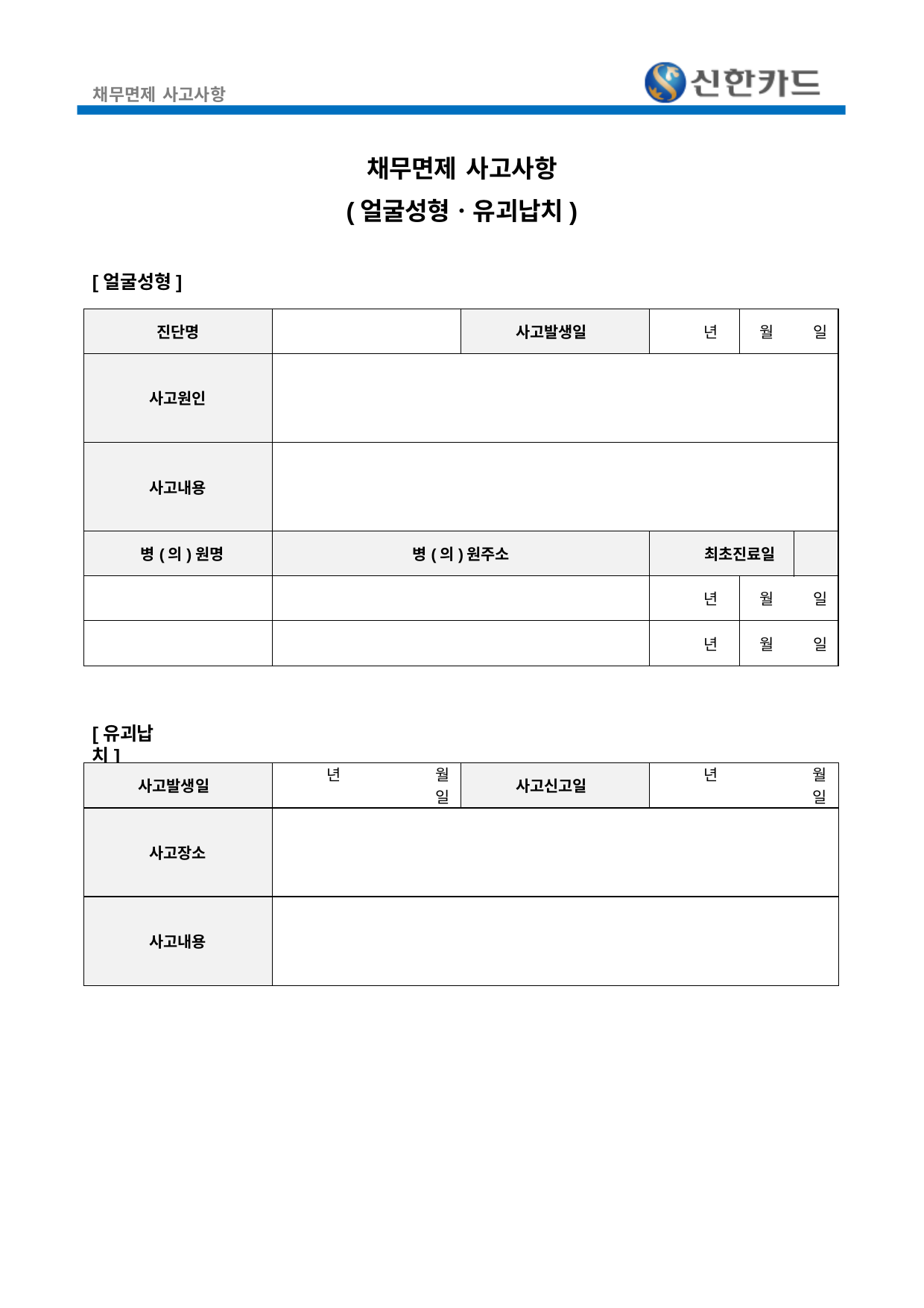

채무면제 사고사항

채무면제 사고사항
(얼굴성형ㆍ유괴납치)

[얼굴성형]
| 진단명 |  | 사고발생일 | 년 | 월 | 일 |
| --- | --- | --- | --- | --- | --- |
| 사고원인 |  |  |  |  |  |
| 사고내용 |  |  |  |  |  |
| 병(의)원명 | 병(의)원주소 |  | 최초진료일 |  |  |
|  |  |  | 년 | 월 | 일 |
|  |  |  | 년 | 월 | 일 |
[유괴납치]
| 사고발생일 | 년 월 일 | 사고신고일 | 년 월 일 |
| --- | --- | --- | --- |
| 사고장소 |  |  |  |
| 사고내용 |  |  |  |